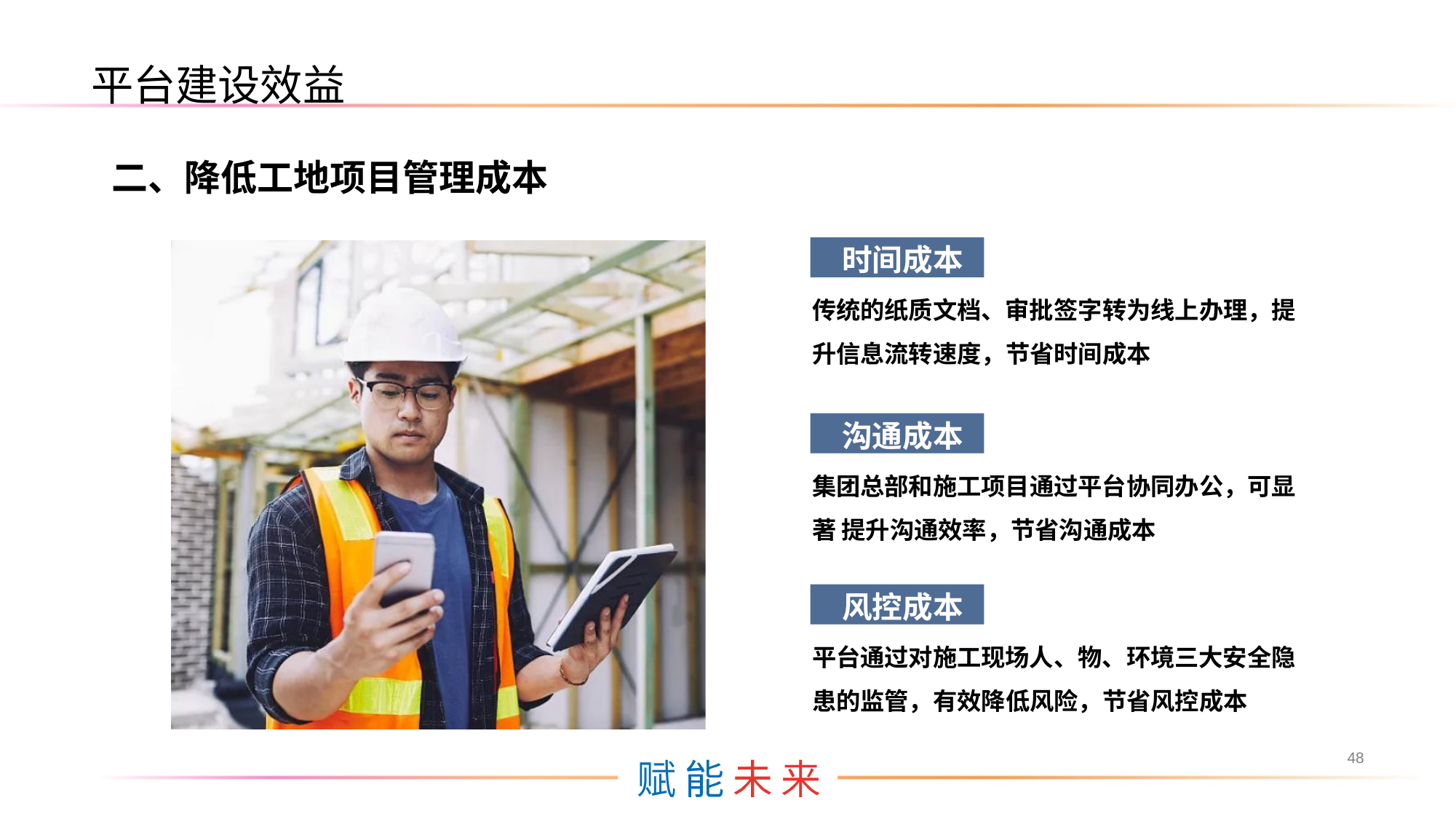

平台建设效益
二、降低工地项目管理成本
时间成本

传统的纸质文档、审批签字转为线上办理，提 升信息流转速度，节省时间成本
沟通成本
集团总部和施工项目通过平台协同办公，可显著 提升沟通效率，节省沟通成本
风控成本
平台通过对施工现场人、物、环境三大安全隐 患的监管，有效降低风险，节省风控成本
48